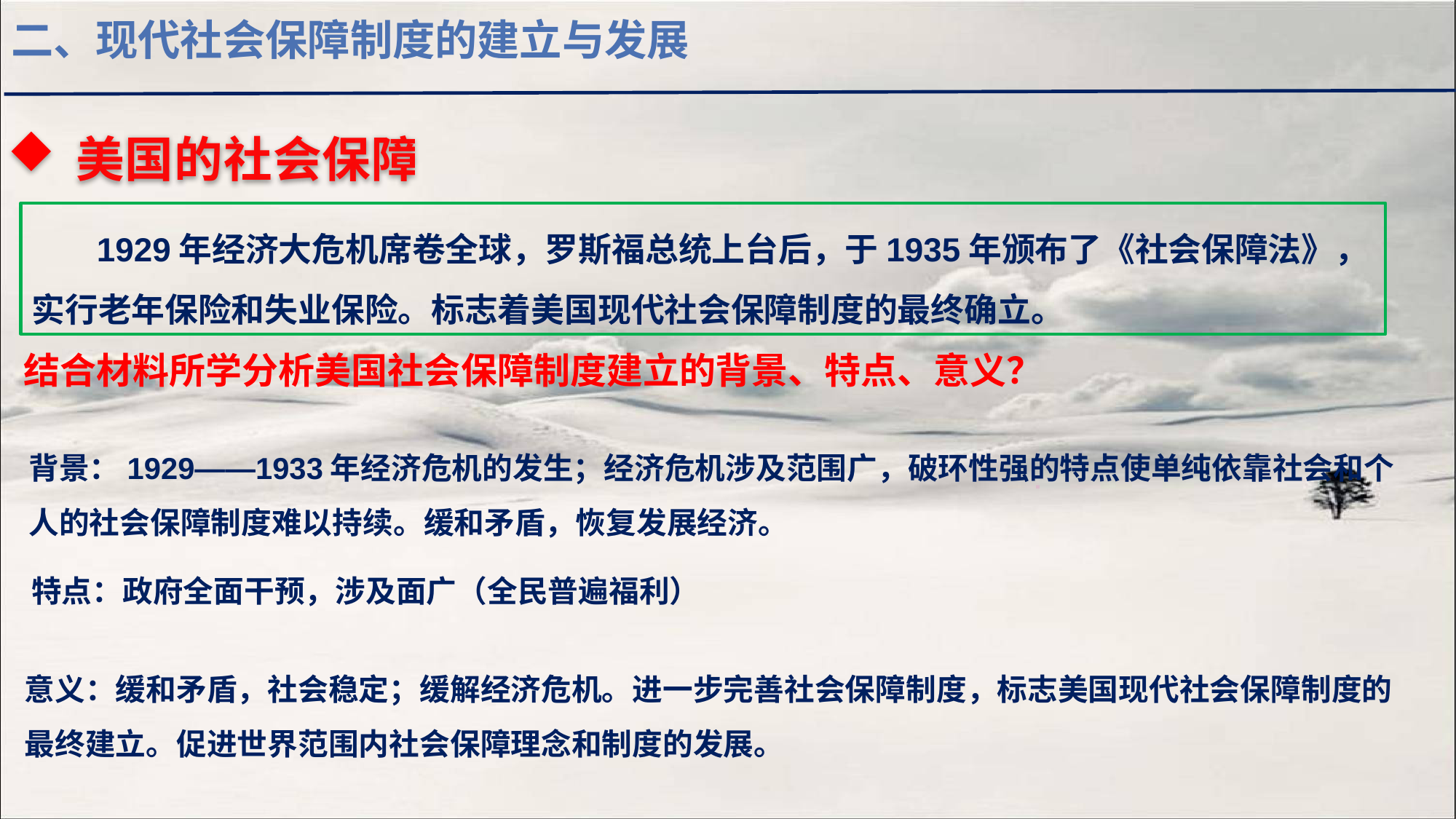

二、现代社会保障制度的建立与发展
美国的社会保障
       1929年经济大危机席卷全球，罗斯福总统上台后，于1935年颁布了《社会保障法》，实行老年保险和失业保险。标志着美国现代社会保障制度的最终确立。
结合材料所学分析美国社会保障制度建立的背景、特点、意义？
背景：1929——1933年经济危机的发生；经济危机涉及范围广，破环性强的特点使单纯依靠社会和个人的社会保障制度难以持续。缓和矛盾，恢复发展经济。
特点：政府全面干预，涉及面广（全民普遍福利）
意义：缓和矛盾，社会稳定；缓解经济危机。进一步完善社会保障制度，标志美国现代社会保障制度的最终建立。促进世界范围内社会保障理念和制度的发展。